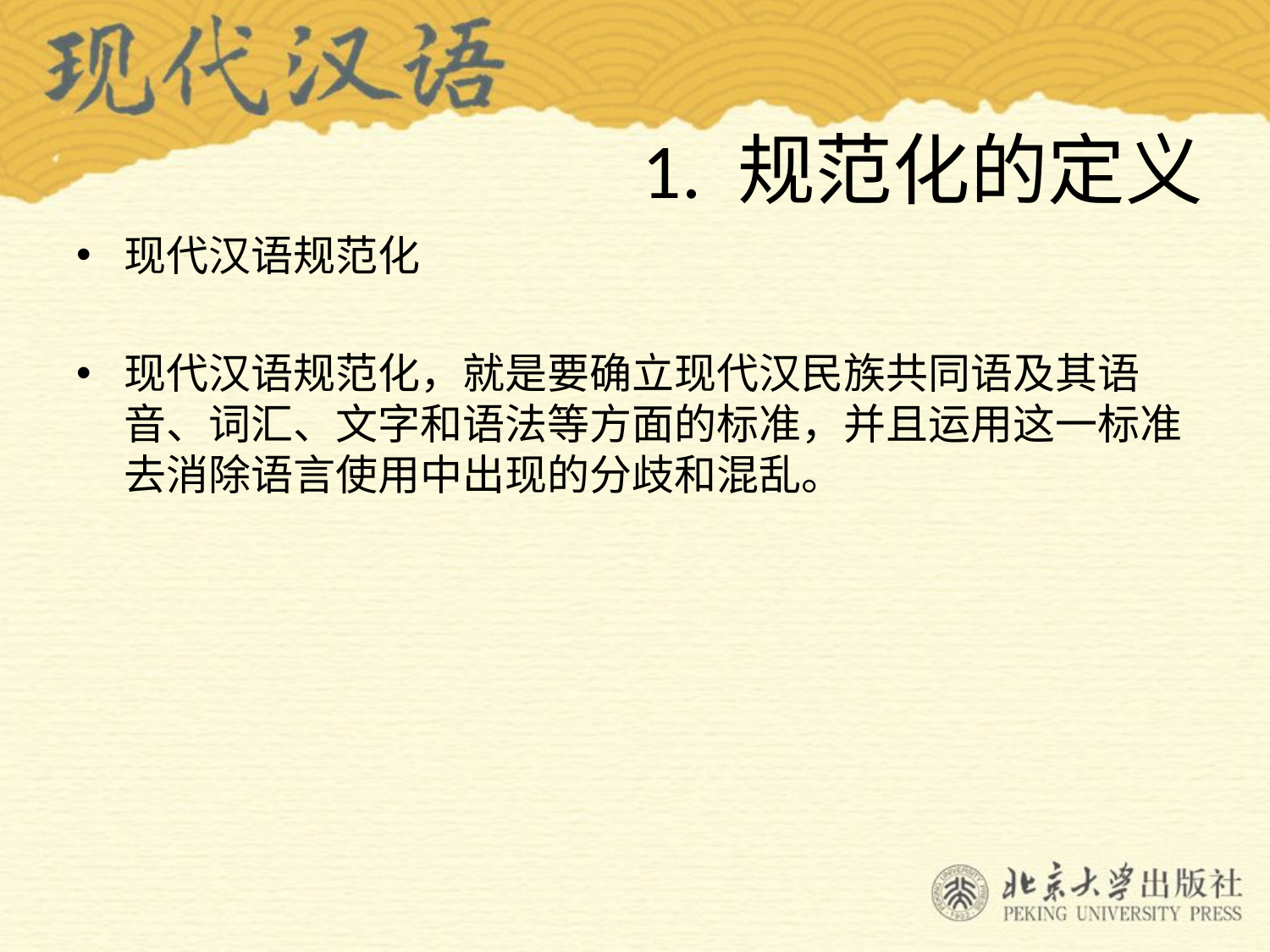

# 1. 规范化的定义
现代汉语规范化

现代汉语规范化，就是要确立现代汉民族共同语及其语音、词汇、文字和语法等方面的标准，并且运用这一标准去消除语言使用中出现的分歧和混乱。